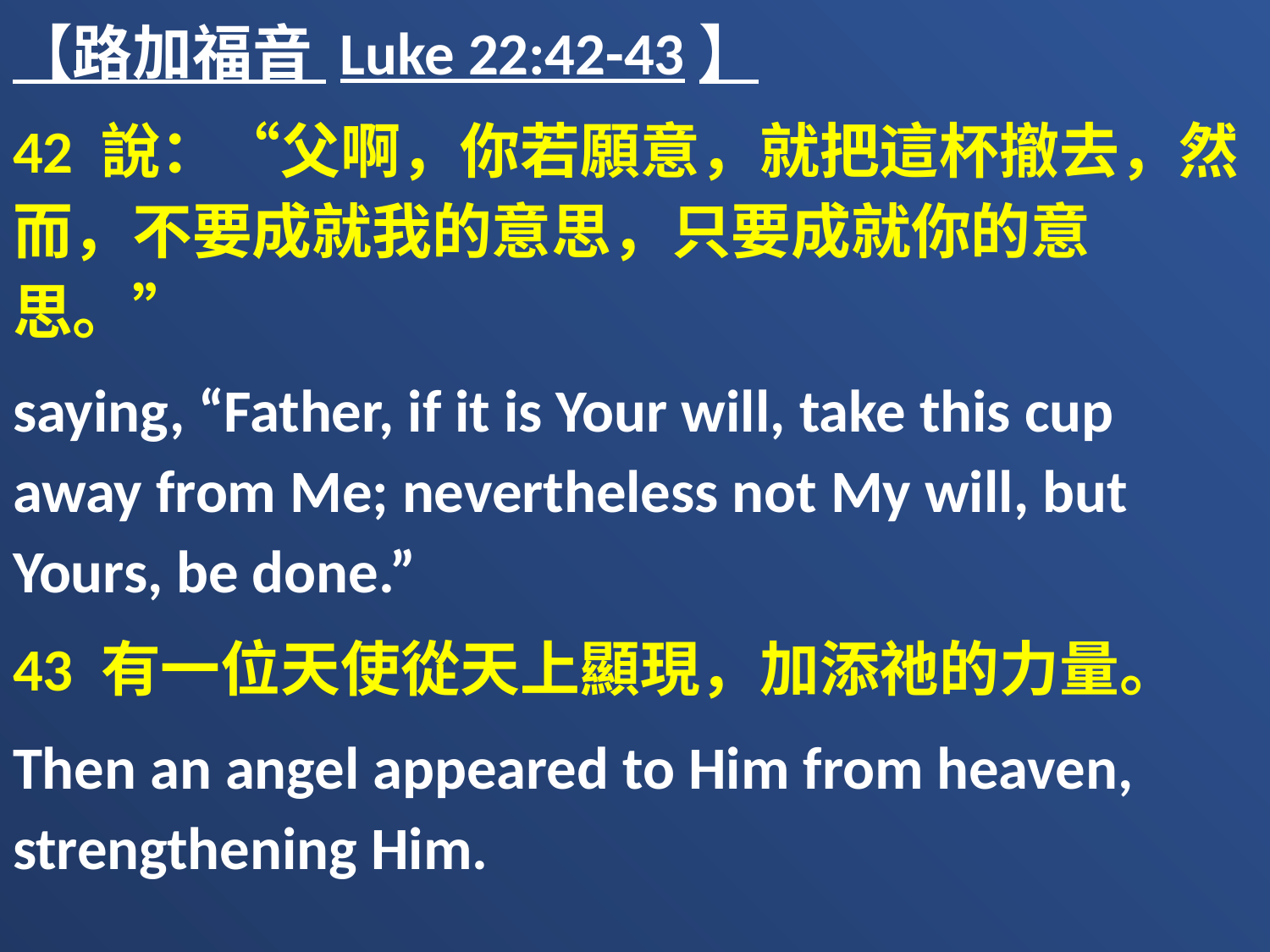

【路加福音 Luke 22:42-43】
42 說：“父啊，你若願意，就把這杯撤去，然而，不要成就我的意思，只要成就你的意思。”
saying, “Father, if it is Your will, take this cup away from Me; nevertheless not My will, but Yours, be done.”
43 有一位天使從天上顯現，加添祂的力量。
Then an angel appeared to Him from heaven, strengthening Him.